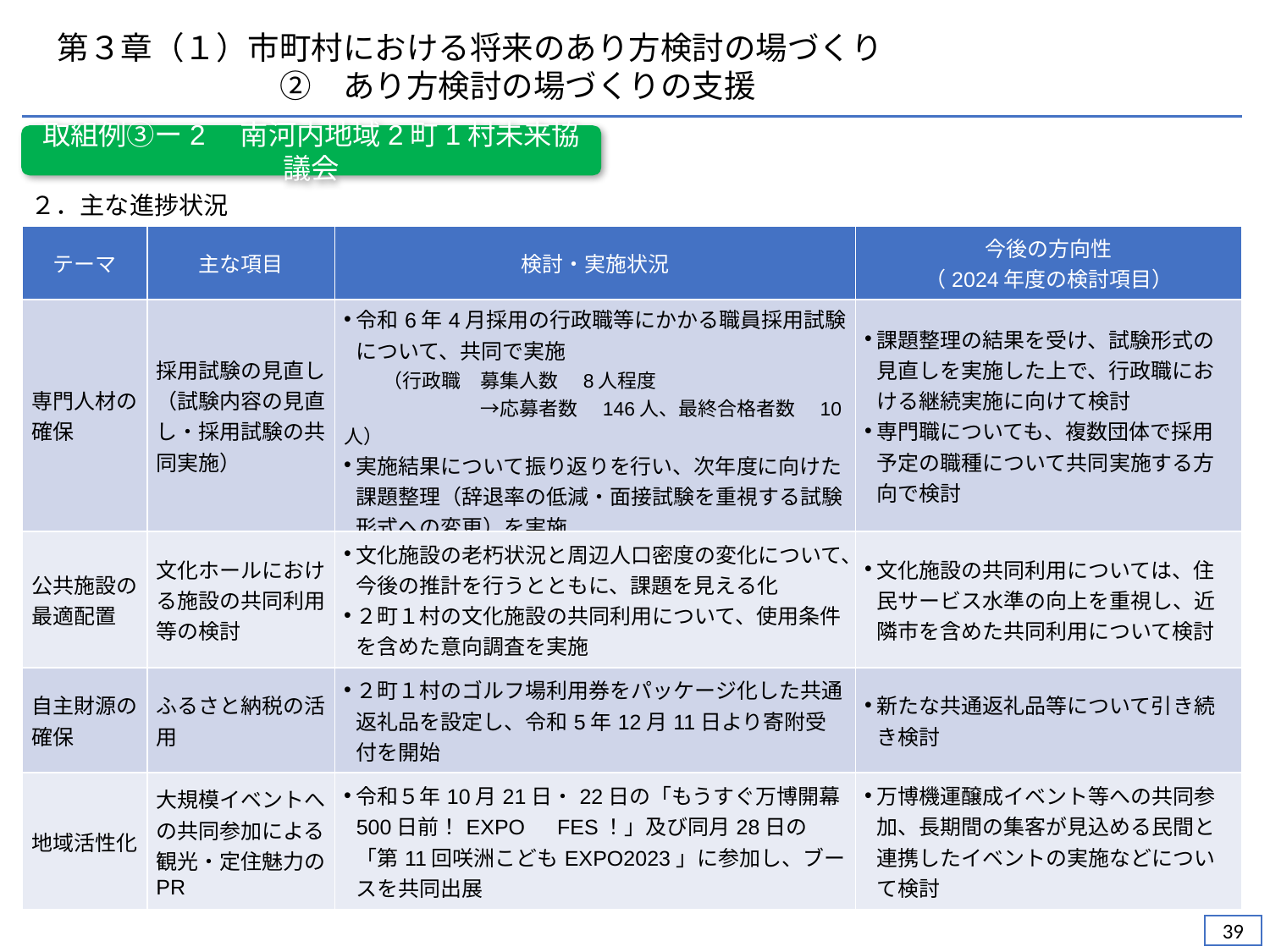

第３章（１）市町村における将来のあり方検討の場づくり
　　　　　　　②　あり方検討の場づくりの支援

取組例③ー2　南河内地域2町1村未来協議会
２．主な進捗状況
| テーマ | 主な項目 | 検討・実施状況 | 今後の方向性 （2024年度の検討項目） |
| --- | --- | --- | --- |
| 専門人材の確保 | 採用試験の見直し（試験内容の見直し・採用試験の共同実施） | 令和6年4月採用の行政職等にかかる職員採用試験について、共同で実施 　　（行政職　募集人数　8人程度 　　　　　　　→応募者数　146人、最終合格者数　10人） 実施結果について振り返りを行い、次年度に向けた課題整理（辞退率の低減・面接試験を重視する試験形式への変更）を実施 | 課題整理の結果を受け、試験形式の見直しを実施した上で、行政職における継続実施に向けて検討 専門職についても、複数団体で採用予定の職種について共同実施する方向で検討 |
| 公共施設の最適配置 | 文化ホールにおける施設の共同利用等の検討 | 文化施設の老朽状況と周辺人口密度の変化について、今後の推計を行うとともに、課題を見える化 ２町１村の文化施設の共同利用について、使用条件を含めた意向調査を実施 | 文化施設の共同利用については、住民サービス水準の向上を重視し、近隣市を含めた共同利用について検討 |
| 自主財源の確保 | ふるさと納税の活用 | ２町１村のゴルフ場利用券をパッケージ化した共通返礼品を設定し、令和5年12月11日より寄附受付を開始 | 新たな共通返礼品等について引き続き検討 |
| 地域活性化 | 大規模イベントへの共同参加による観光・定住魅力のPR | 令和５年10月21日・22日の「もうすぐ万博開幕500日前！EXPO　FES！」及び同月28日の「第11回咲洲こどもEXPO2023」に参加し、ブースを共同出展 | 万博機運醸成イベント等への共同参加、長期間の集客が見込める民間と連携したイベントの実施などについて検討 |
39